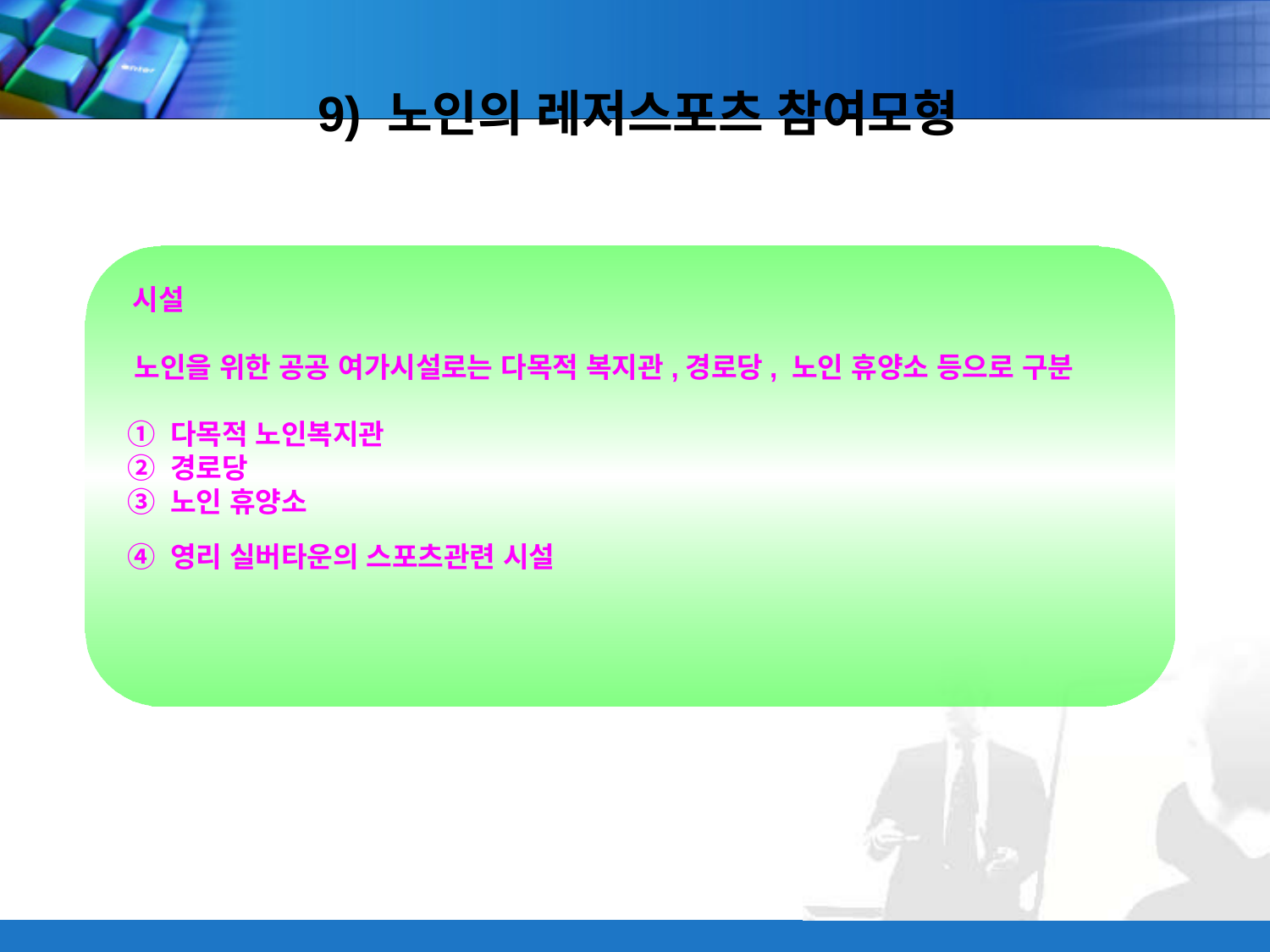

9) 노인의 레저스포츠 참여모형
 시설

 노인을 위한 공공 여가시설로는 다목적 복지관,경로당, 노인 휴양소 등으로 구분

 ① 다목적 노인복지관
 ② 경로당
 ③ 노인 휴양소
 ④ 영리 실버타운의 스포츠관련 시설